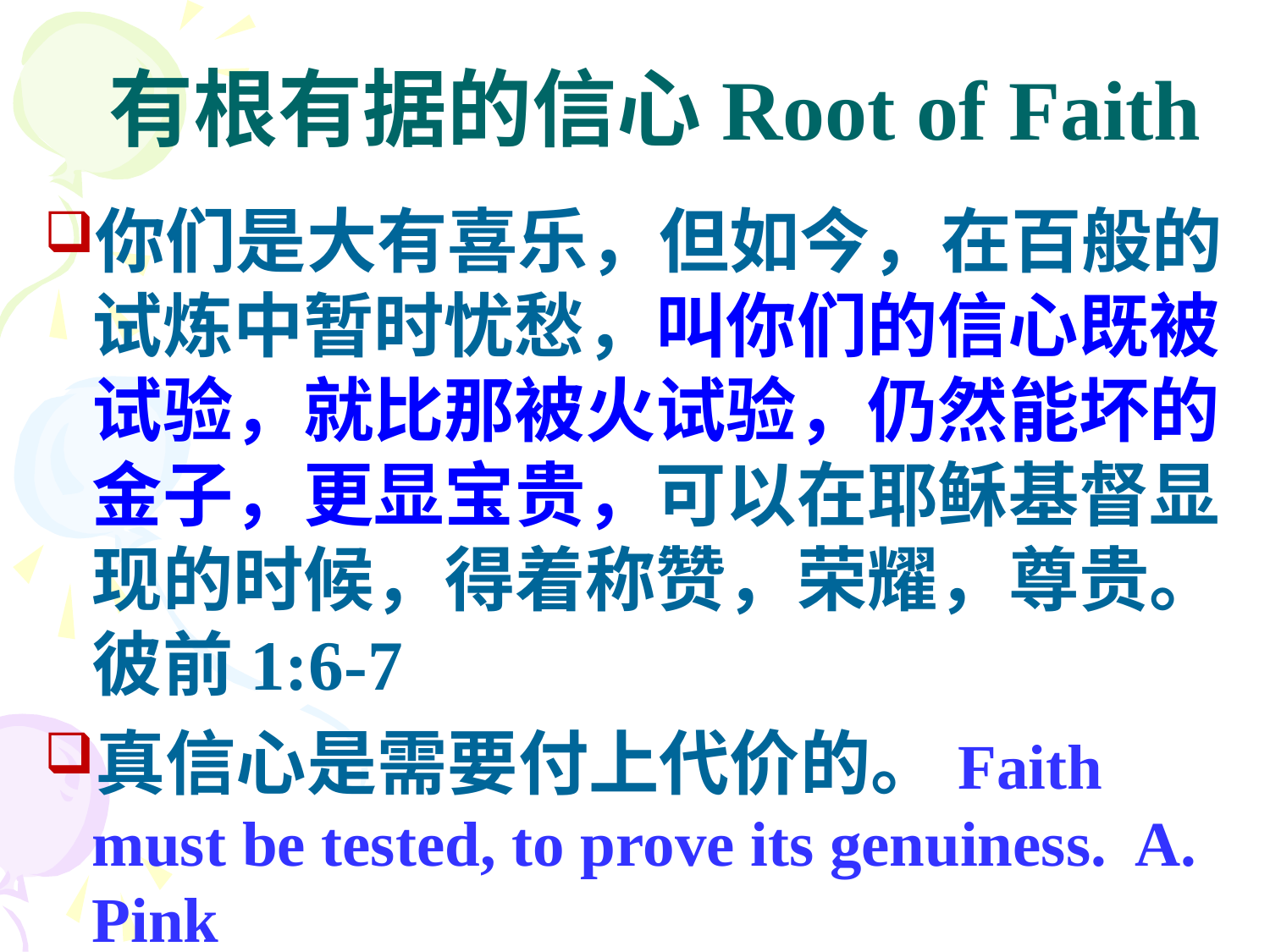

# 有根有据的信心Root of Faith
你们是大有喜乐，但如今，在百般的试炼中暂时忧愁，叫你们的信心既被试验，就比那被火试验，仍然能坏的金子，更显宝贵，可以在耶稣基督显现的时候，得着称赞，荣耀，尊贵。 彼前1:6-7
真信心是需要付上代价的。Faith must be tested, to prove its genuiness.  A. Pink